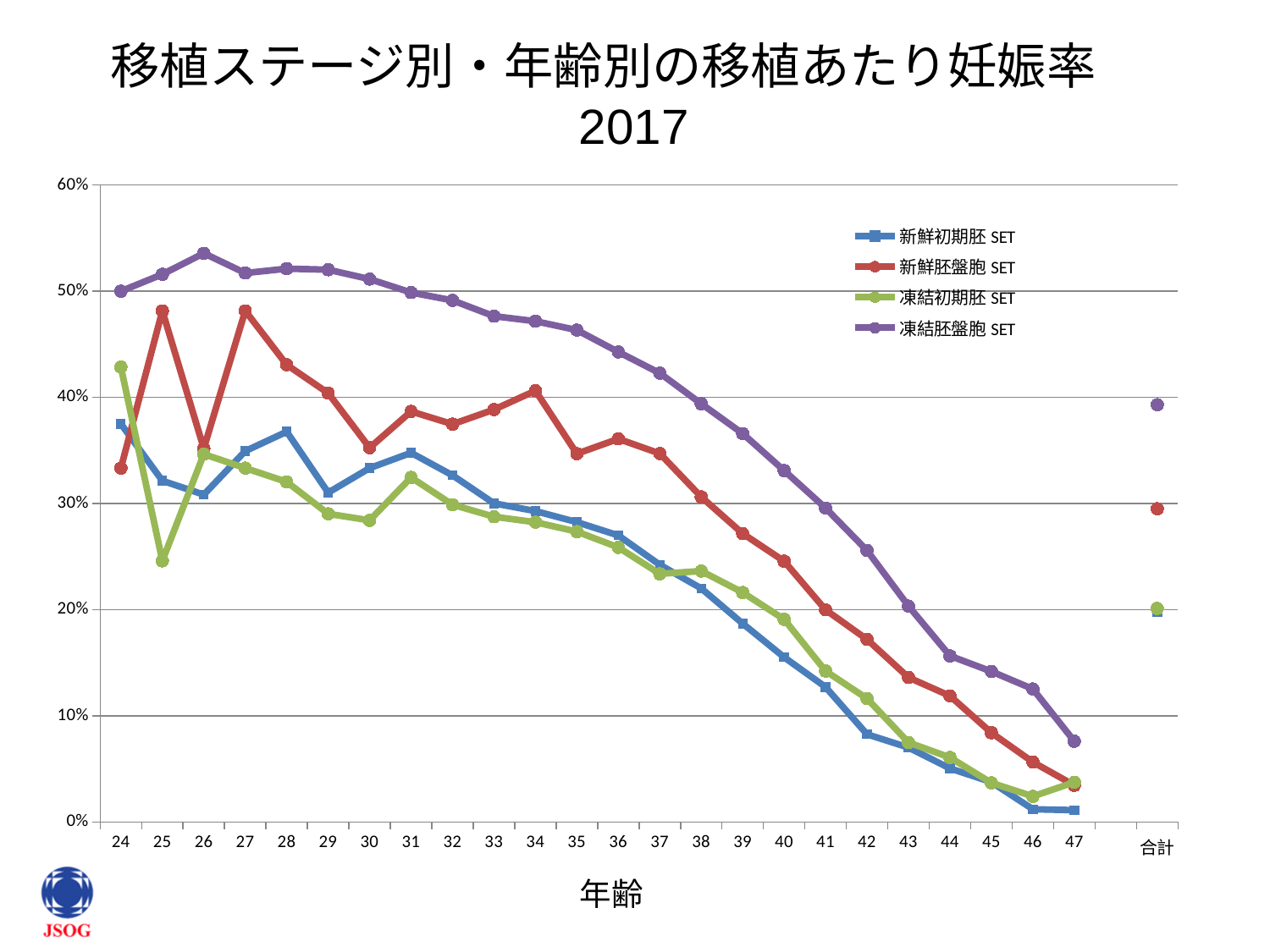

# 移植ステージ別・年齢別の移植あたり妊娠率　2017

### Chart

| Category | 新鮮初期胚SET | 新鮮胚盤胞SET | 凍結初期胚SET | 凍結胚盤胞SET |
|---|---|---|---|---|
| 24 | 0.375 | 0.3333333333333333 | 0.42857142857142855 | 0.5 |
| 25 | 0.32142857142857145 | 0.48148148148148145 | 0.2459016393442623 | 0.5159010600706714 |
| 26 | 0.30833333333333335 | 0.35185185185185186 | 0.3464566929133858 | 0.5357142857142857 |
| 27 | 0.3493975903614458 | 0.48148148148148145 | 0.3333333333333333 | 0.5170731707317073 |
| 28 | 0.3676092544987147 | 0.4306569343065693 | 0.3203342618384401 | 0.5212355212355212 |
| 29 | 0.3102310231023102 | 0.4039408866995074 | 0.2902684563758389 | 0.5202212236432768 |
| 30 | 0.3333333333333333 | 0.3524904214559387 | 0.2840646651270208 | 0.5113942661112473 |
| 31 | 0.34771354616048317 | 0.3867069486404834 | 0.3245454545454545 | 0.4987761250235361 |
| 32 | 0.32651570489408327 | 0.3747072599531616 | 0.29885931558935364 | 0.4913104744011273 |
| 33 | 0.30012004801920766 | 0.38846153846153847 | 0.2874768661320173 | 0.47646352847046275 |
| 34 | 0.29282868525896416 | 0.40625 | 0.28231476473769607 | 0.47169592002789723 |
| 35 | 0.28237585199610515 | 0.34686971235194586 | 0.2734652460679858 | 0.46335078534031415 |
| 36 | 0.26988505747126434 | 0.36086956521739133 | 0.2586050724637681 | 0.44275603663613655 |
| 37 | 0.24217118997912318 | 0.3470744680851064 | 0.23366418527708852 | 0.42279235130200826 |
| 38 | 0.21997755331088664 | 0.3062015503875969 | 0.23630907726931732 | 0.3939869039933598 |
| 39 | 0.18681318681318682 | 0.27161862527716185 | 0.2161002969317057 | 0.3658818302976455 |
| 40 | 0.15509797409498505 | 0.245593419506463 | 0.19080539232630486 | 0.33098390322887894 |
| 41 | 0.12699538843561547 | 0.19974554707379136 | 0.14209019327129563 | 0.2956904332129964 |
| 42 | 0.08250460405156537 | 0.17189835575485798 | 0.1161597654818615 | 0.2556698312236287 |
| 43 | 0.07004470938897168 | 0.1360381861575179 | 0.07481412639405205 | 0.20329138431752178 |
| 44 | 0.05040957781978576 | 0.11870503597122302 | 0.060723514211886306 | 0.15641361256544503 |
| 45 | 0.0375 | 0.08396946564885496 | 0.036756756756756756 | 0.141747572815534 |
| 46 | 0.011904761904761904 | 0.056338028169014086 | 0.024096385542168676 | 0.12517385257301808 |
| 47 | 0.01107011070110701 | 0.034482758620689655 | 0.03734439834024896 | 0.0759493670886076 |
|  | None | None | None | None |
| 合計 | 0.19798123400625534 | 0.2950191570881226 | 0.2010731594738057 | 0.39306118615680813 |
年齢